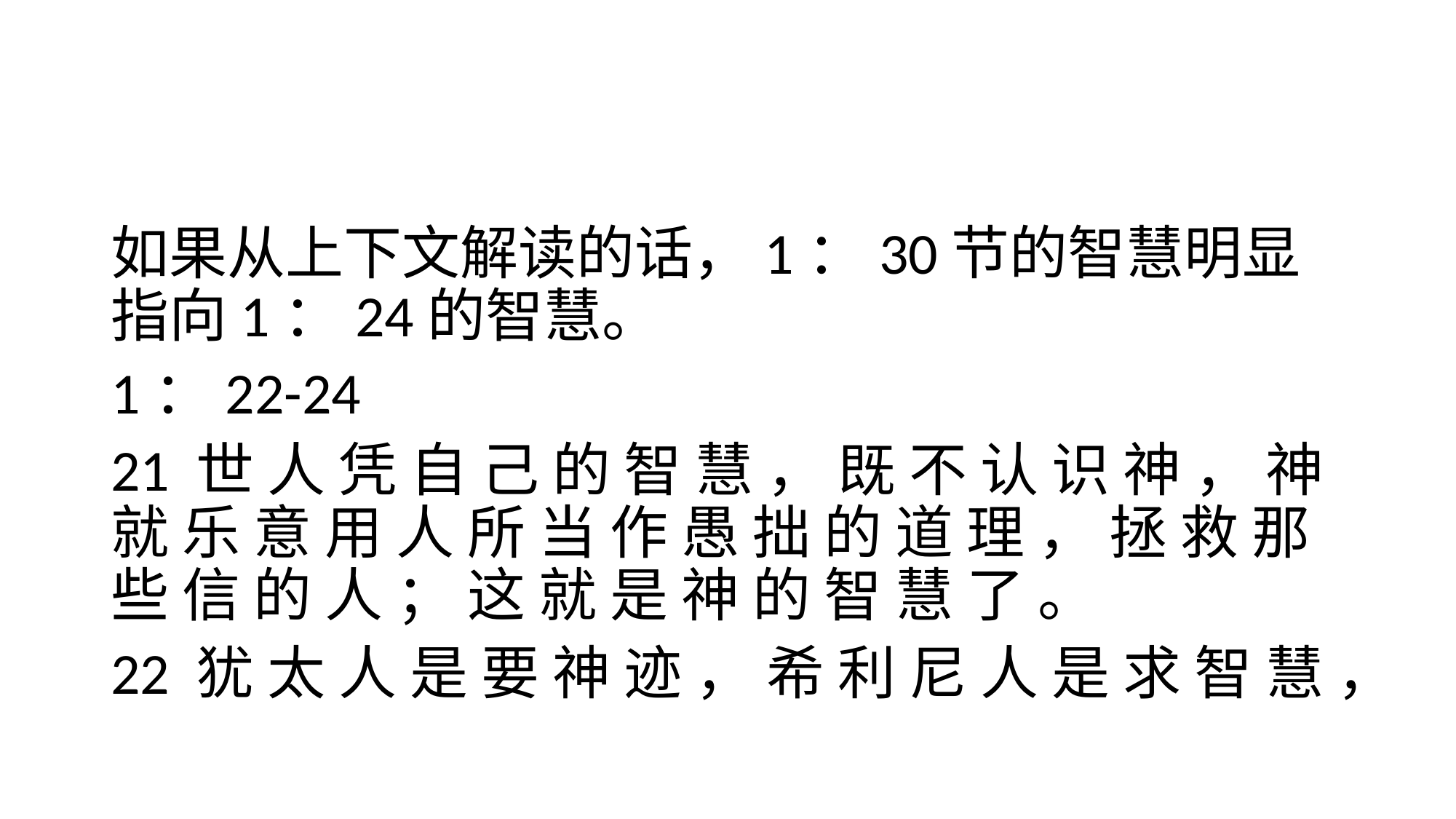

#
如果从上下文解读的话，1：30节的智慧明显指向1：24的智慧。
1：22-24
21 世 人 凭 自 己 的 智 慧 ， 既 不 认 识 神 ， 神 就 乐 意 用 人 所 当 作 愚 拙 的 道 理 ， 拯 救 那 些 信 的 人 ； 这 就 是 神 的 智 慧 了 。
22 犹 太 人 是 要 神 迹 ， 希 利 尼 人 是 求 智 慧 ，